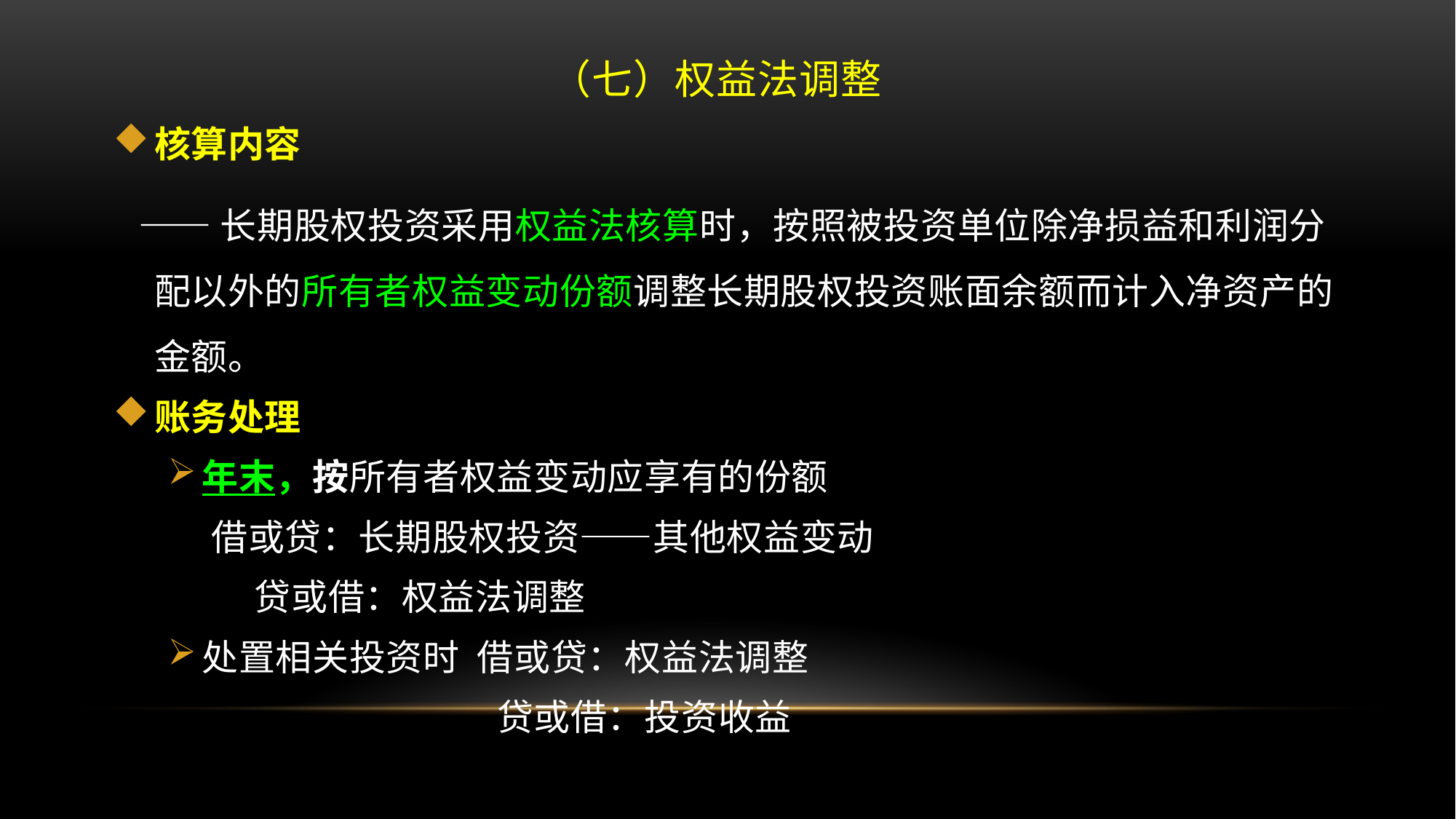

# （七）权益法调整
核算内容
    ——长期股权投资采用权益法核算时，按照被投资单位除净损益和利润分配以外的所有者权益变动份额调整长期股权投资账面余额而计入净资产的金额。
账务处理
年末，按所有者权益变动应享有的份额
    借或贷：长期股权投资——其他权益变动
         贷或借：权益法调整
处置相关投资时  借或贷：权益法调整
                                     贷或借：投资收益
93